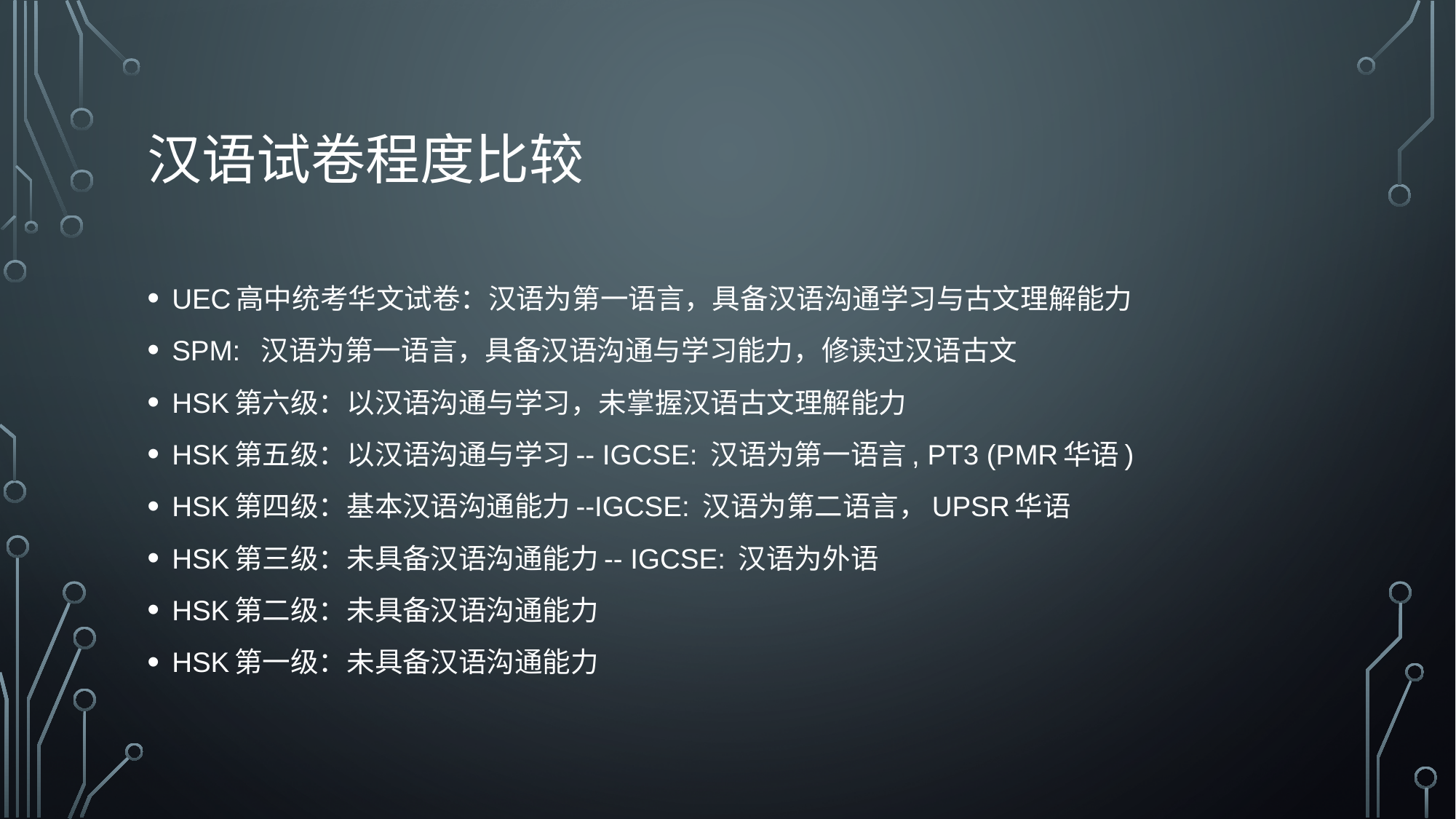

# 汉语试卷程度比较
UEC高中统考华文试卷：汉语为第一语言，具备汉语沟通学习与古文理解能力
SPM:  汉语为第一语言，具备汉语沟通与学习能力，修读过汉语古文
HSK第六级：以汉语沟通与学习，未掌握汉语古文理解能力
HSK第五级：以汉语沟通与学习-- IGCSE: 汉语为第一语言, PT3 (PMR华语)
HSK第四级：基本汉语沟通能力--IGCSE: 汉语为第二语言，UPSR华语
HSK第三级：未具备汉语沟通能力-- IGCSE: 汉语为外语
HSK第二级：未具备汉语沟通能力
HSK第一级：未具备汉语沟通能力